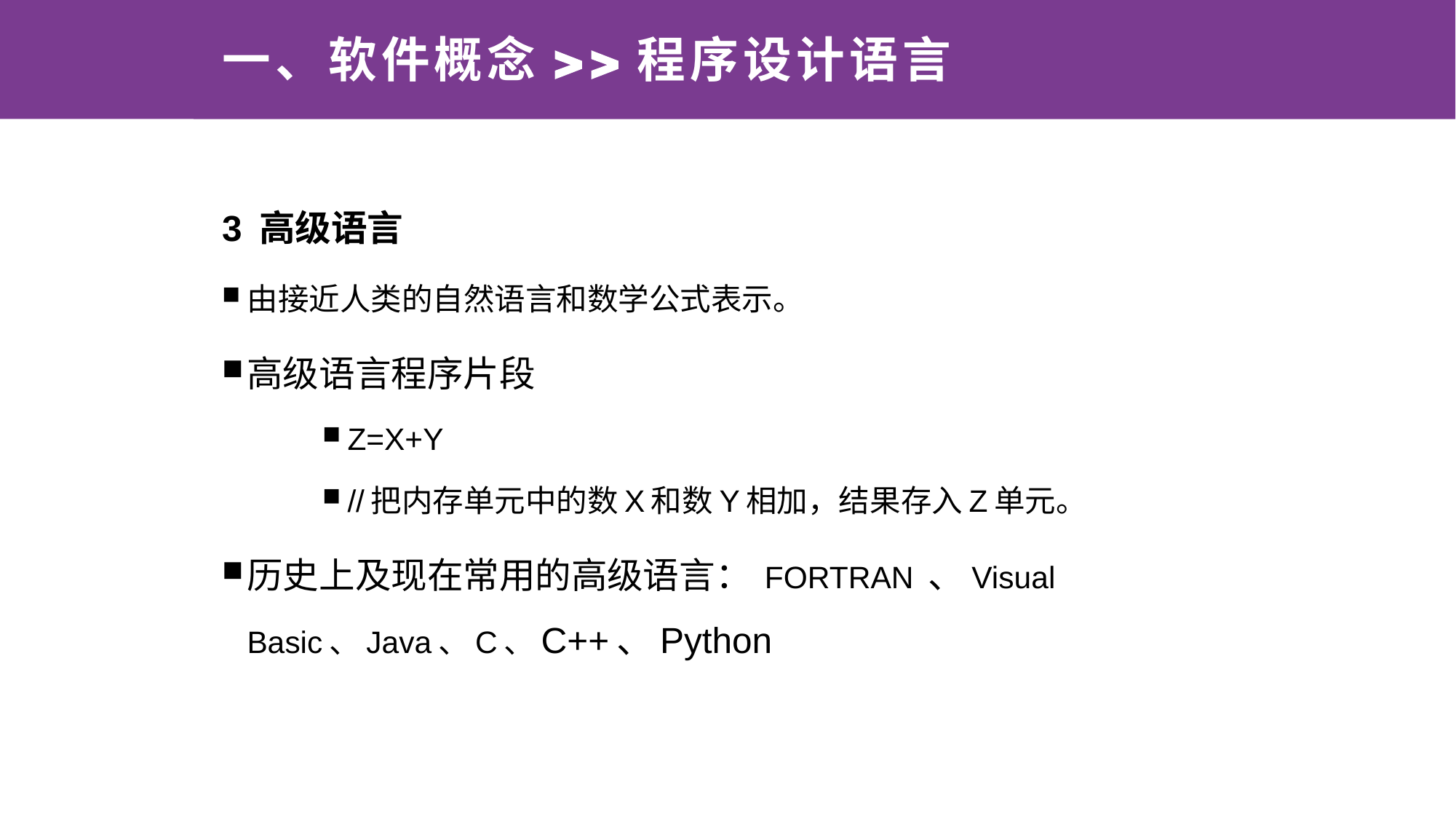

# 一、软件概念>>程序设计语言
3 高级语言
由接近人类的自然语言和数学公式表示。
高级语言程序片段
Z=X+Y
//把内存单元中的数X和数Y相加，结果存入Z单元。
历史上及现在常用的高级语言： FORTRAN 、Visual Basic、Java、C、C++、Python